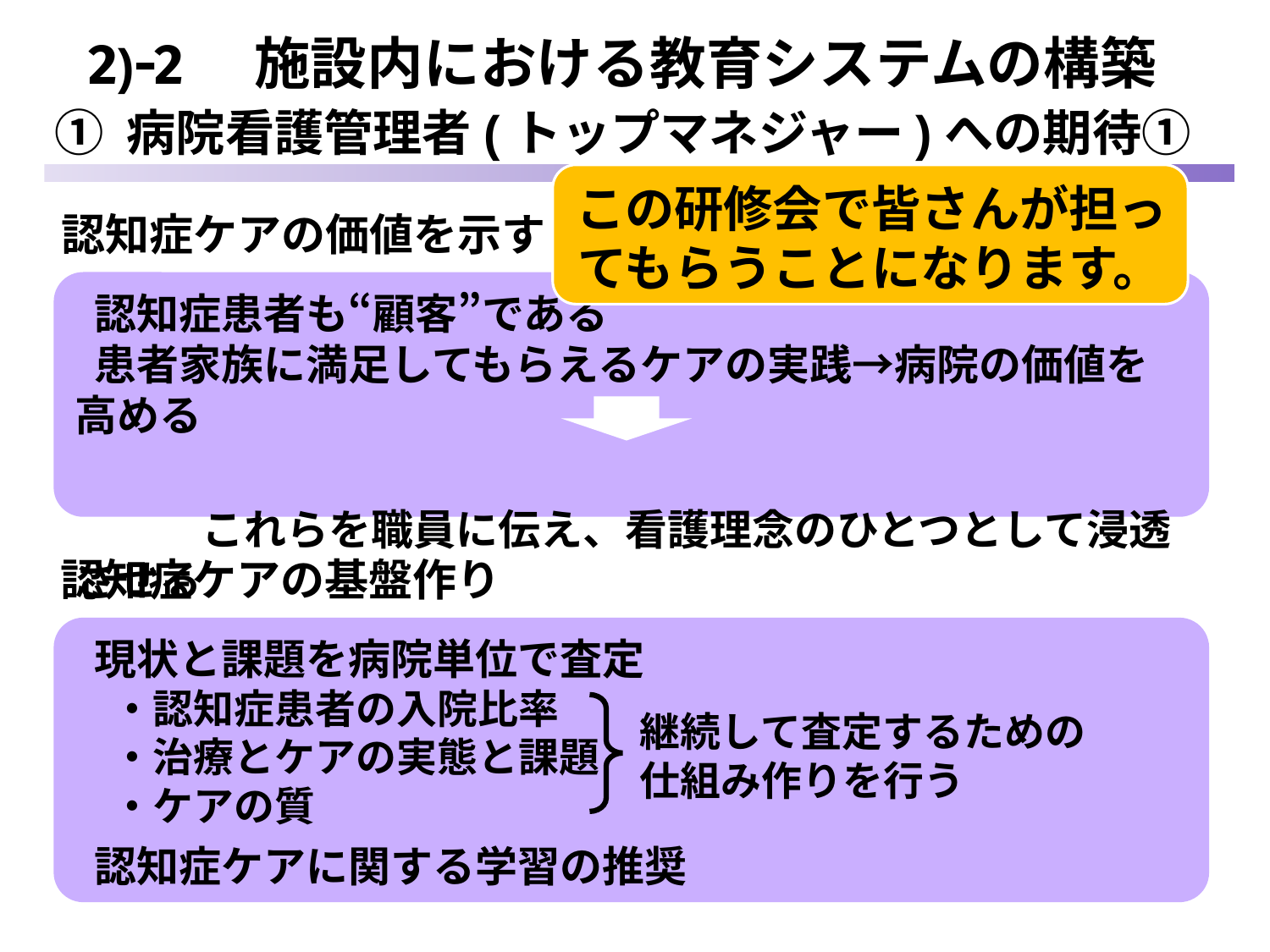

2)-2　施設内における教育システムの構築
① 病院看護管理者(トップマネジャー)への期待①

この研修会で皆さんが担ってもらうことになります。
認知症ケアの価値を示す
 認知症患者も“顧客”である
 患者家族に満足してもらえるケアの実践→病院の価値を高める

　　　これらを職員に伝え、看護理念のひとつとして浸透させる

認知症ケアの基盤作り
 現状と課題を病院単位で査定
   ・認知症患者の入院比率
   ・治療とケアの実態と課題
   ・ケアの質
 認知症ケアに関する学習の推奨

継続して査定するための
仕組み作りを行う